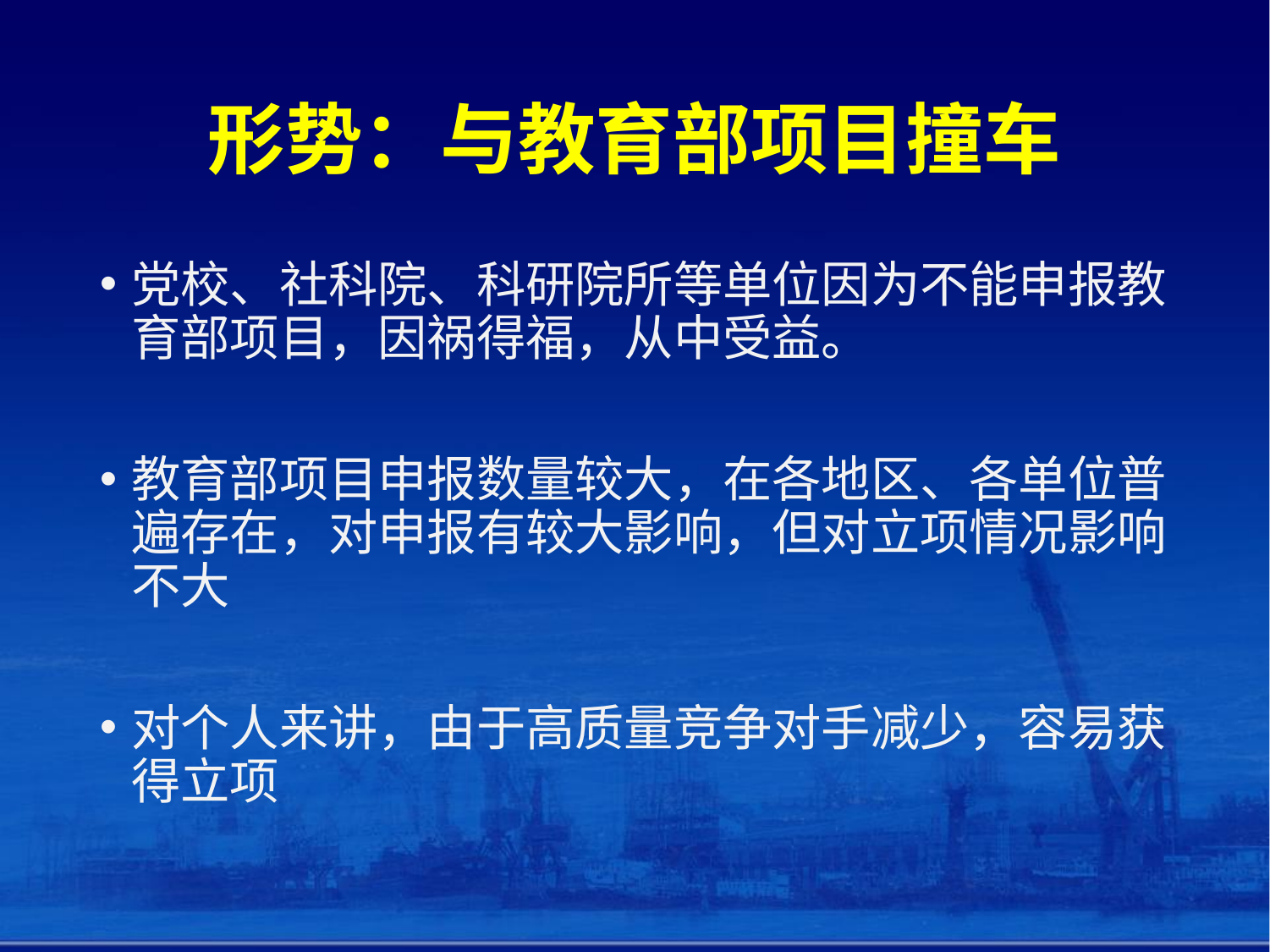

# 形势：与教育部项目撞车
党校、社科院、科研院所等单位因为不能申报教育部项目，因祸得福，从中受益。

教育部项目申报数量较大，在各地区、各单位普遍存在，对申报有较大影响，但对立项情况影响不大

对个人来讲，由于高质量竞争对手减少，容易获得立项